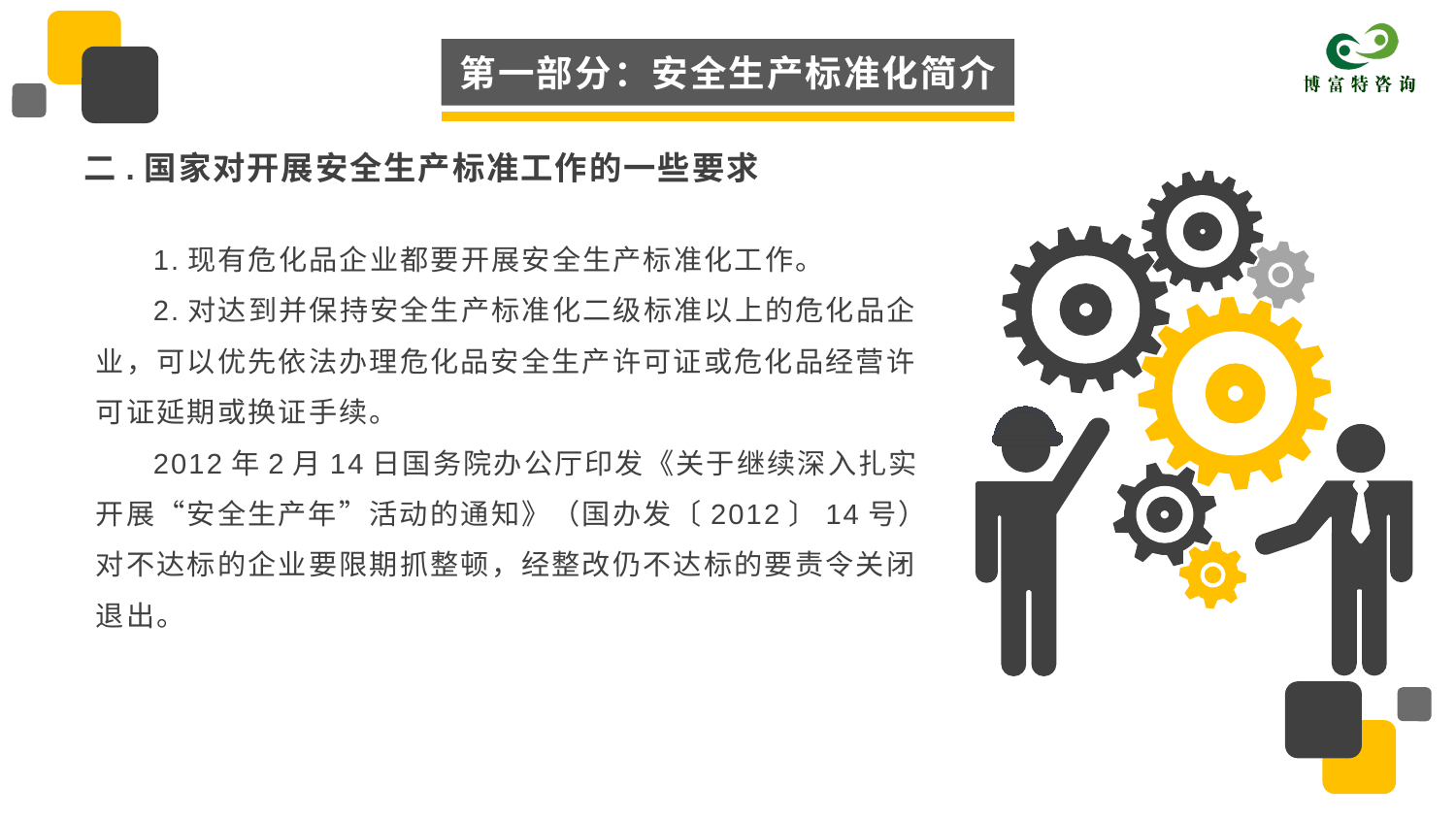

第一部分：安全生产标准化简介
二.国家对开展安全生产标准工作的一些要求

1.现有危化品企业都要开展安全生产标准化工作。
2.对达到并保持安全生产标准化二级标准以上的危化品企业，可以优先依法办理危化品安全生产许可证或危化品经营许可证延期或换证手续。
2012年2月14日国务院办公厅印发《关于继续深入扎实开展“安全生产年”活动的通知》（国办发〔2012〕14号）对不达标的企业要限期抓整顿，经整改仍不达标的要责令关闭退出。